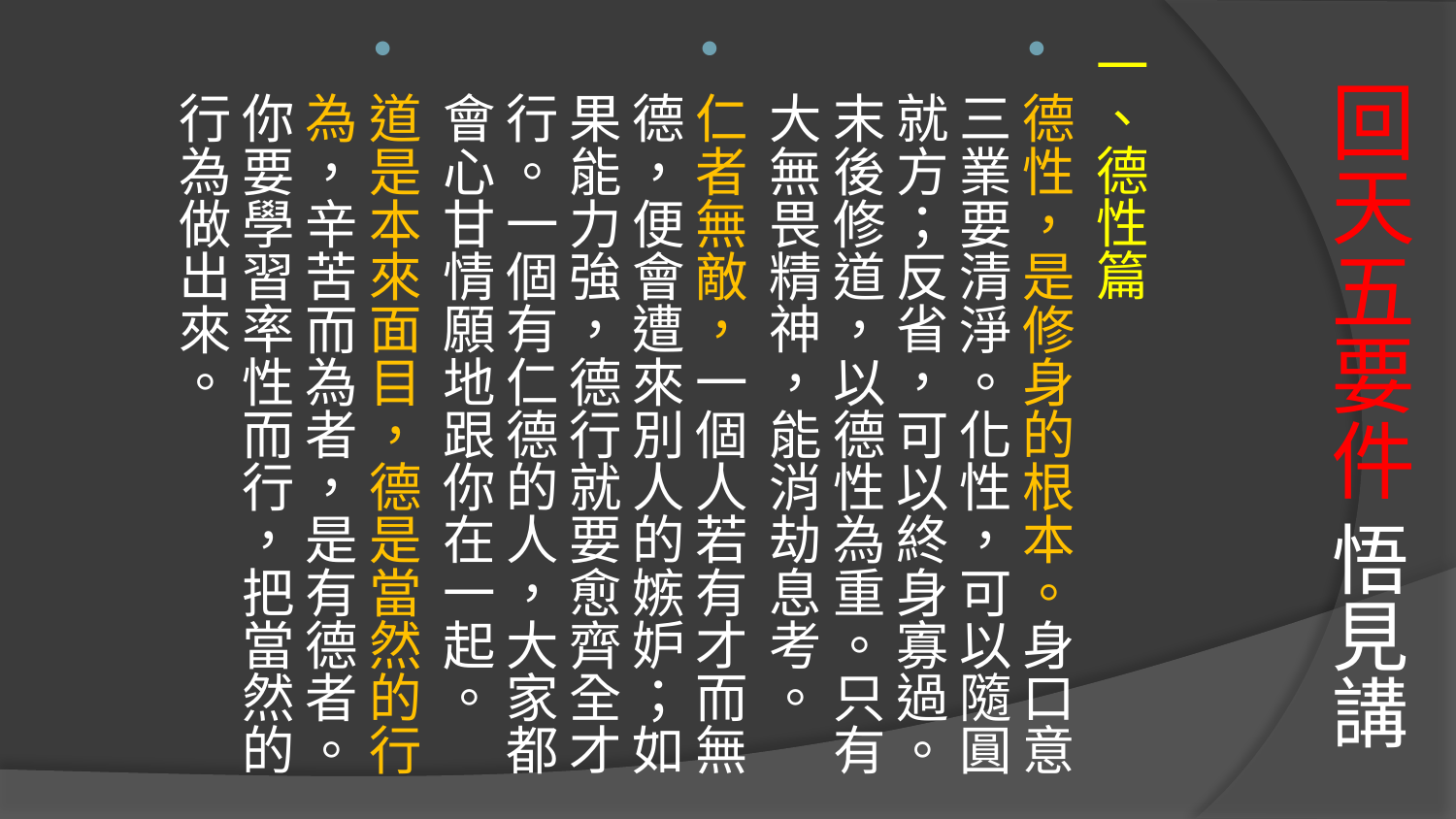

一、德性篇
德性，是修身的根本。身口意三業要清淨。化性，可以隨圓就方；反省，可以終身寡過。末後修道，以德性為重。只有大無畏精神，能消劫息考。
仁者無敵，一個人若有才而無德，便會遭來別人的嫉妒；如果能力強，德行就要愈齊全才行。一個有仁德的人，大家都會心甘情願地跟你在一起。
道是本來面目，德是當然的行為，辛苦而為者，是有德者。你要學習率性而行，把當然的行為做出來。

# 回天五要件 悟見講